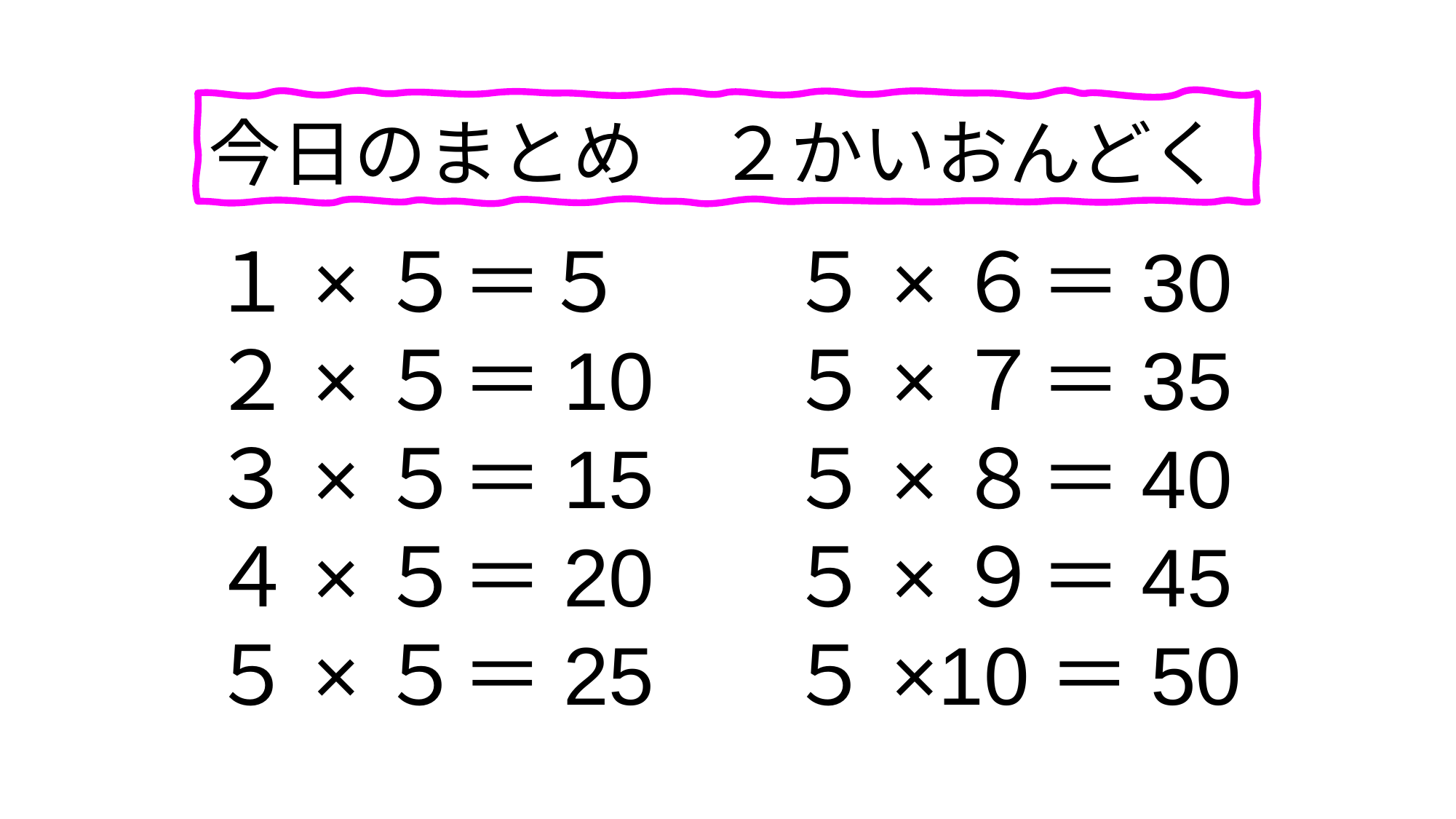

今日のまとめ　２かいおんどく
１×５＝５
２×５＝10
３×５＝15
４×５＝20
５×５＝25
５×６＝30
５×７＝35
５×８＝40
５×９＝45
５×10＝50